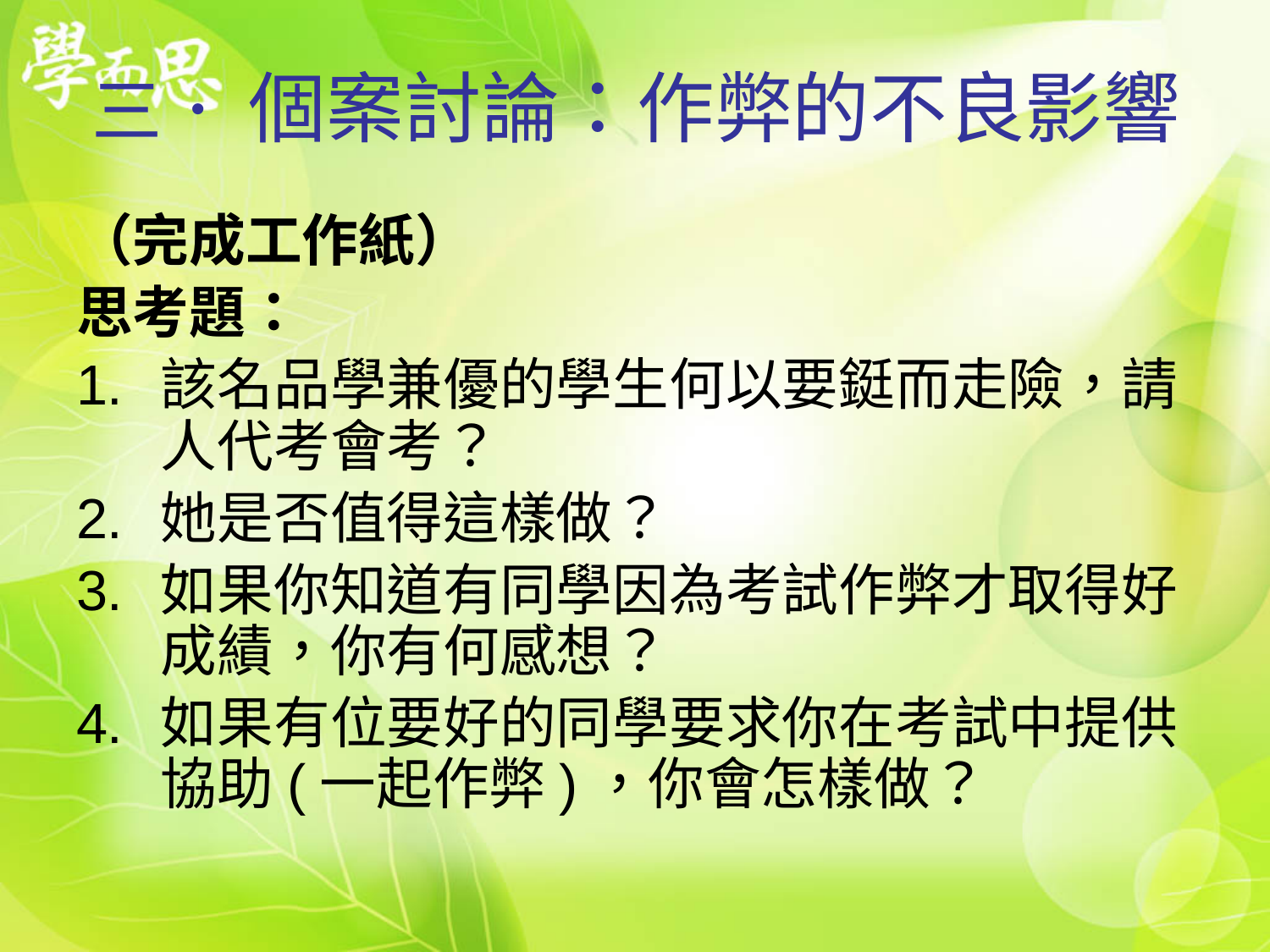

# 三． 個案討論：作弊的不良影響
（完成工作紙）
思考題：
該名品學兼優的學生何以要鋌而走險，請人代考會考？
她是否值得這樣做？
如果你知道有同學因為考試作弊才取得好成績，你有何感想？
如果有位要好的同學要求你在考試中提供協助(一起作弊)，你會怎樣做？